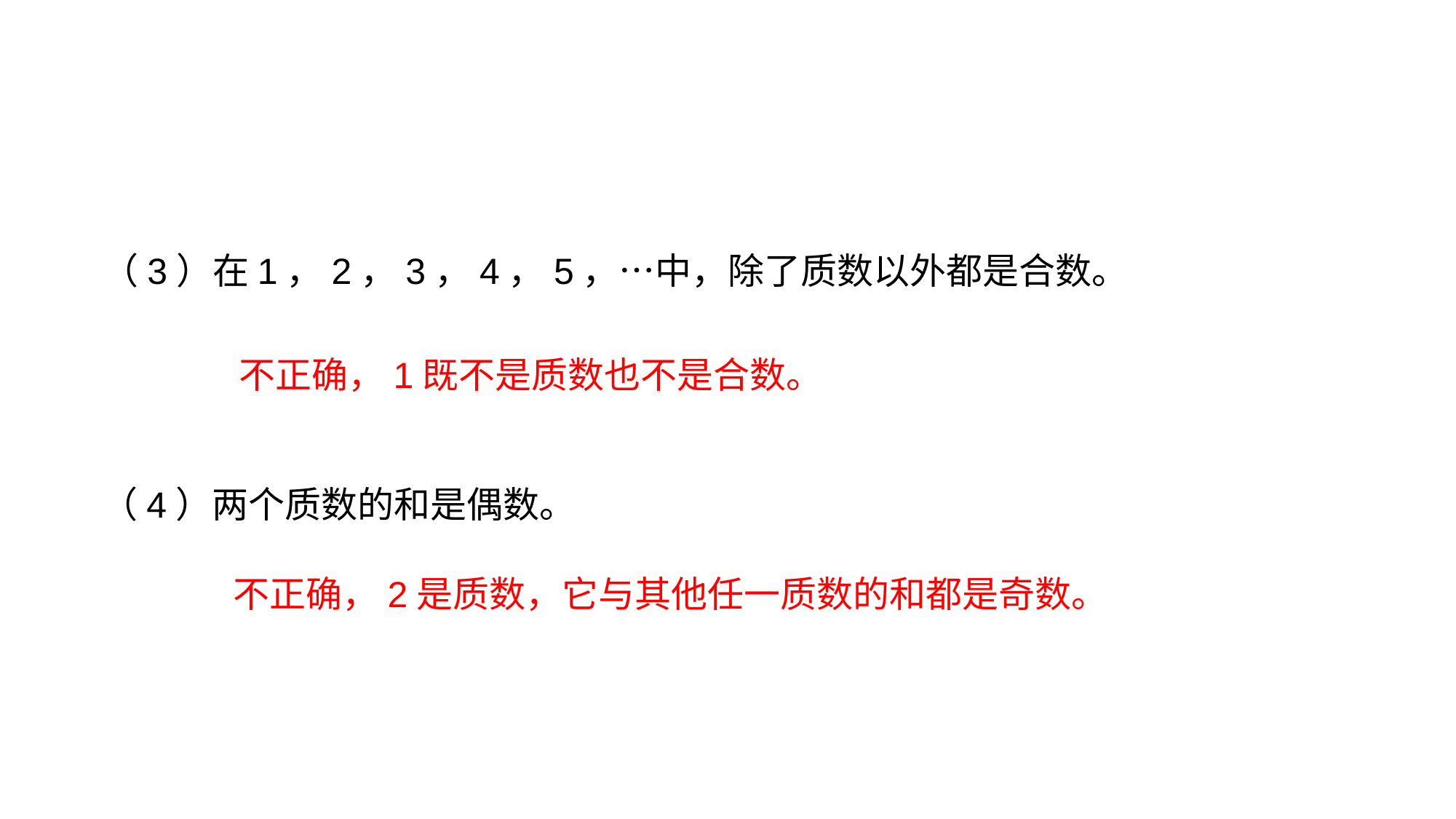

巩固练习
（3）在1，2，3，4，5，…中，除了质数以外都是合数。
不正确，1既不是质数也不是合数。
（4）两个质数的和是偶数。
        不正确，2是质数，它与其他任一质数的和都是奇数。